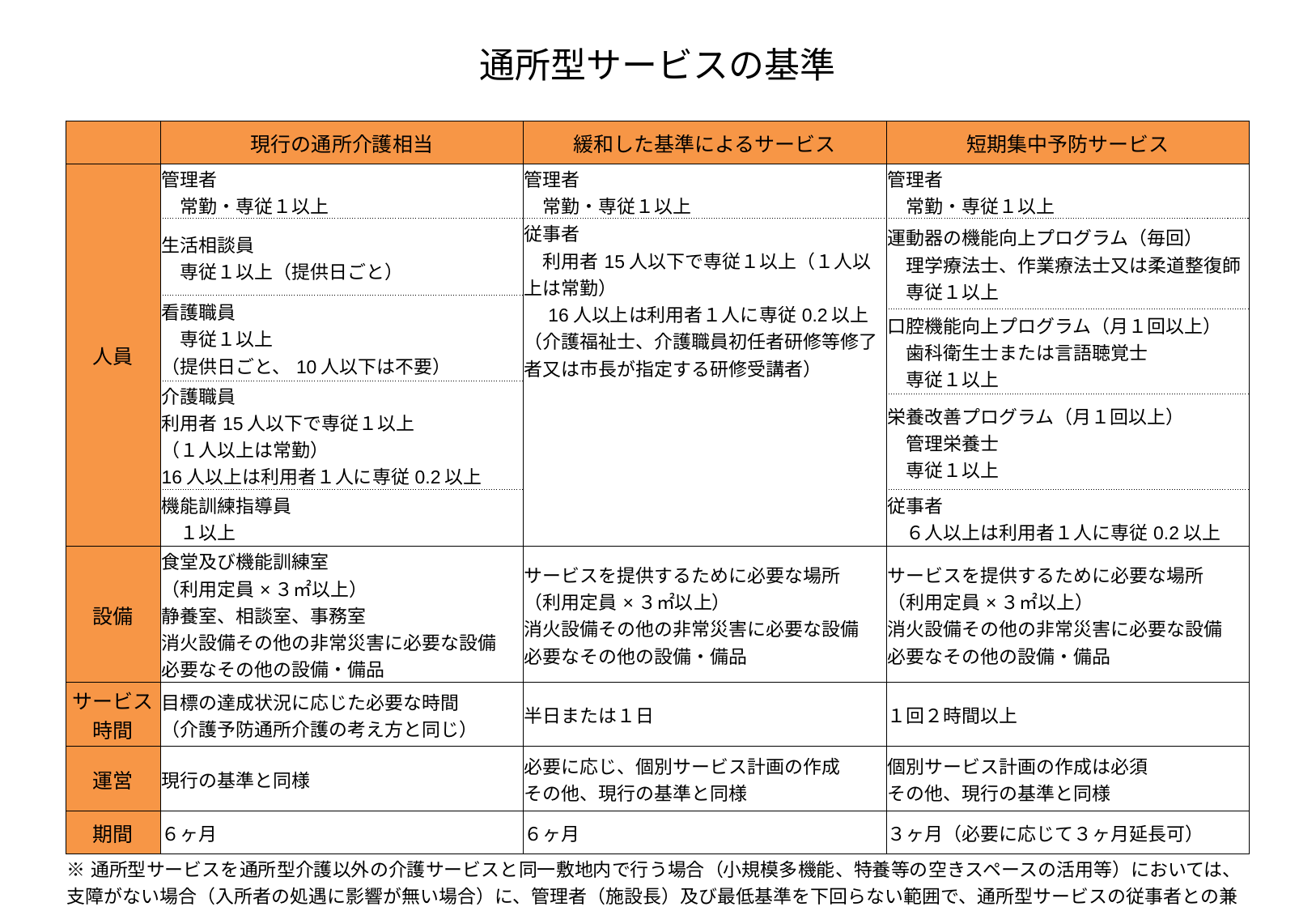

# 通所型サービスの基準
|  | 現行の通所介護相当 | 緩和した基準によるサービス | 短期集中予防サービス |
| --- | --- | --- | --- |
| 人員 | 管理者 　常勤・専従１以上 | 管理者 　常勤・専従１以上 | 管理者 　常勤・専従１以上 |
|  | 生活相談員 　専従１以上（提供日ごと） | 従事者 　利用者15人以下で専従１以上（１人以上は常勤） 　16人以上は利用者１人に専従0.2以上（介護福祉士、介護職員初任者研修等修了者又は市長が指定する研修受講者） | 運動器の機能向上プログラム（毎回） 　理学療法士、作業療法士又は柔道整復師 　専従１以上 |
|  | 看護職員 　専従１以上 （提供日ごと、10人以下は不要） |  |  |
|  |  |  | 口腔機能向上プログラム（月１回以上） 　歯科衛生士または言語聴覚士 　専従１以上 |
|  | 介護職員 利用者15人以下で専従１以上 （１人以上は常勤） 16人以上は利用者１人に専従0.2以上 |  |  |
|  |  |  | 栄養改善プログラム（月１回以上） 　管理栄養士 　専従１以上 |
|  | 機能訓練指導員 　１以上 |  | 従事者 　６人以上は利用者１人に専従0.2以上 |
| 設備 | 食堂及び機能訓練室 （利用定員×３㎡以上） 静養室、相談室、事務室 消火設備その他の非常災害に必要な設備 必要なその他の設備・備品 | サービスを提供するために必要な場所 （利用定員×３㎡以上） 消火設備その他の非常災害に必要な設備 必要なその他の設備・備品 | サービスを提供するために必要な場所 （利用定員×３㎡以上） 消火設備その他の非常災害に必要な設備 必要なその他の設備・備品 |
| サービス 時間 | 目標の達成状況に応じた必要な時間 （介護予防通所介護の考え方と同じ） | 半日または１日 | １回２時間以上 |
| 運営 | 現行の基準と同様 | 必要に応じ、個別サービス計画の作成 その他、現行の基準と同様 | 個別サービス計画の作成は必須 その他、現行の基準と同様 |
| 期間 | ６ヶ月 | ６ヶ月 | ３ヶ月（必要に応じて３ヶ月延長可） |
| ※通所型サービスを通所型介護以外の介護サービスと同一敷地内で行う場合（小規模多機能、特養等の空きスペースの活用等）においては、支障がない場合（入所者の処遇に影響が無い場合）に、管理者（施設長）及び最低基準を下回らない範囲で、通所型サービスの従事者との兼務が可能。 |  |  |  |